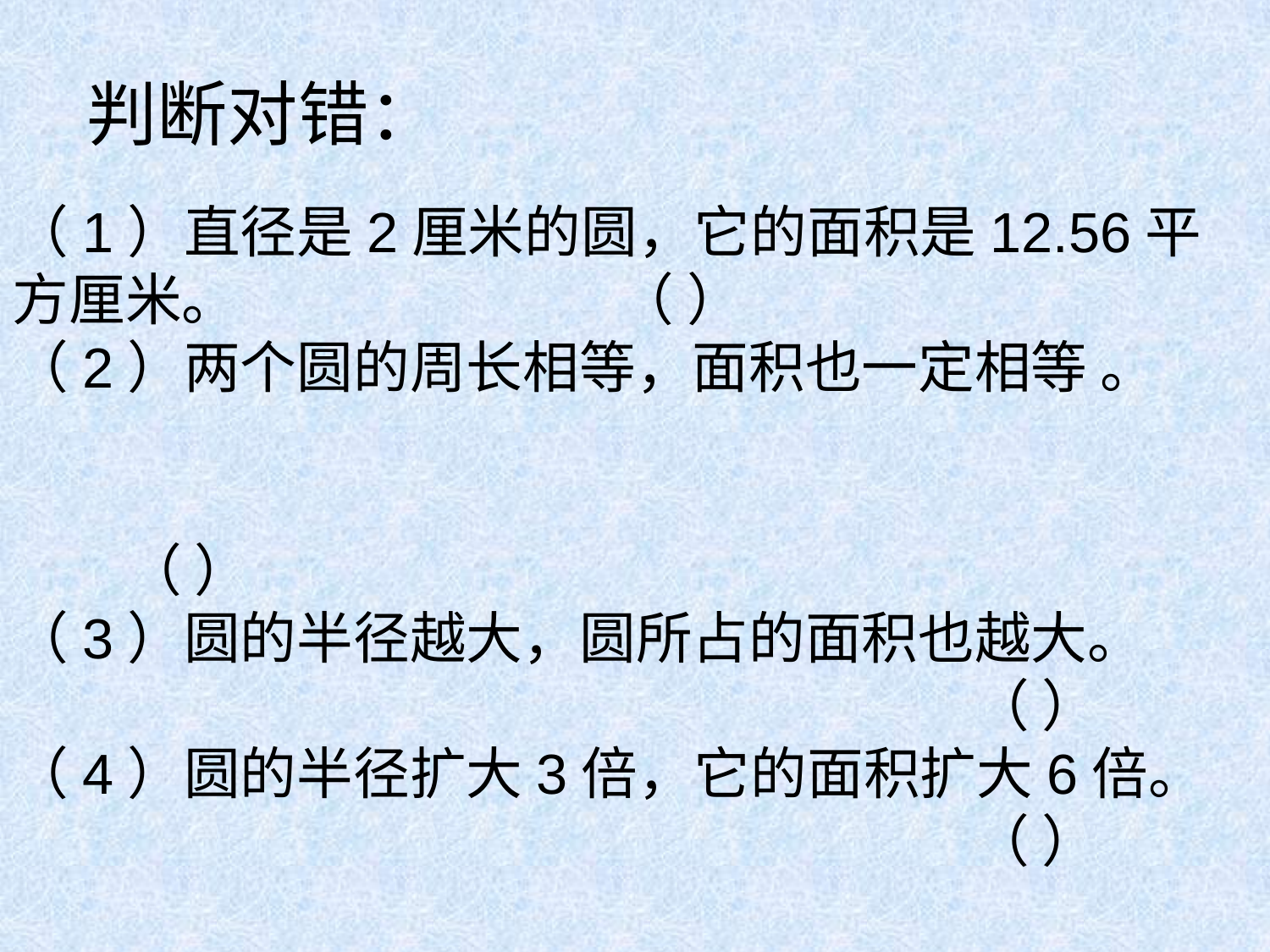

判断对错：
（1）直径是2厘米的圆，它的面积是12.56平方厘米。                              （ ）
（2）两个圆的周长相等，面积也一定相等 。                                    　　　　　　　　　　　　　　　　　　　　　　　　　　　　　　　　　　　　　　　（ ）
（3）圆的半径越大，圆所占的面积也越大。 　 　　　　　　　　　　　　　　　　　（ ）
（4）圆的半径扩大3倍，它的面积扩大6倍。    　　　　　　　　　　　　　　　　　（ ）